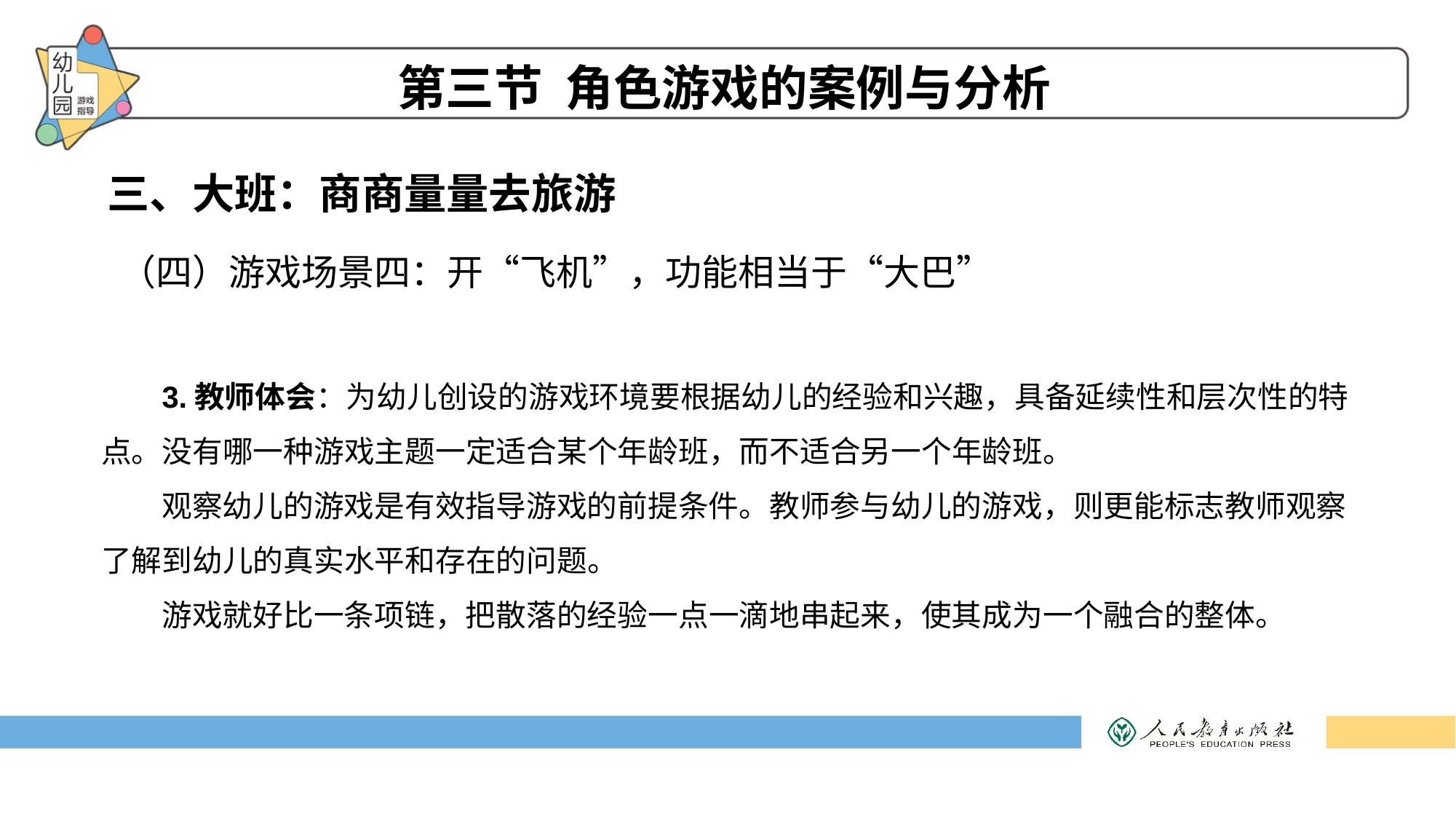

第三节  角色游戏的案例与分析
三、大班：商商量量去旅游
（四）游戏场景四：开“飞机”，功能相当于“大巴”
3.教师体会：为幼儿创设的游戏环境要根据幼儿的经验和兴趣，具备延续性和层次性的特点。没有哪一种游戏主题一定适合某个年龄班，而不适合另一个年龄班。
观察幼儿的游戏是有效指导游戏的前提条件。教师参与幼儿的游戏，则更能标志教师观察了解到幼儿的真实水平和存在的问题。
游戏就好比一条项链，把散落的经验一点一滴地串起来，使其成为一个融合的整体。